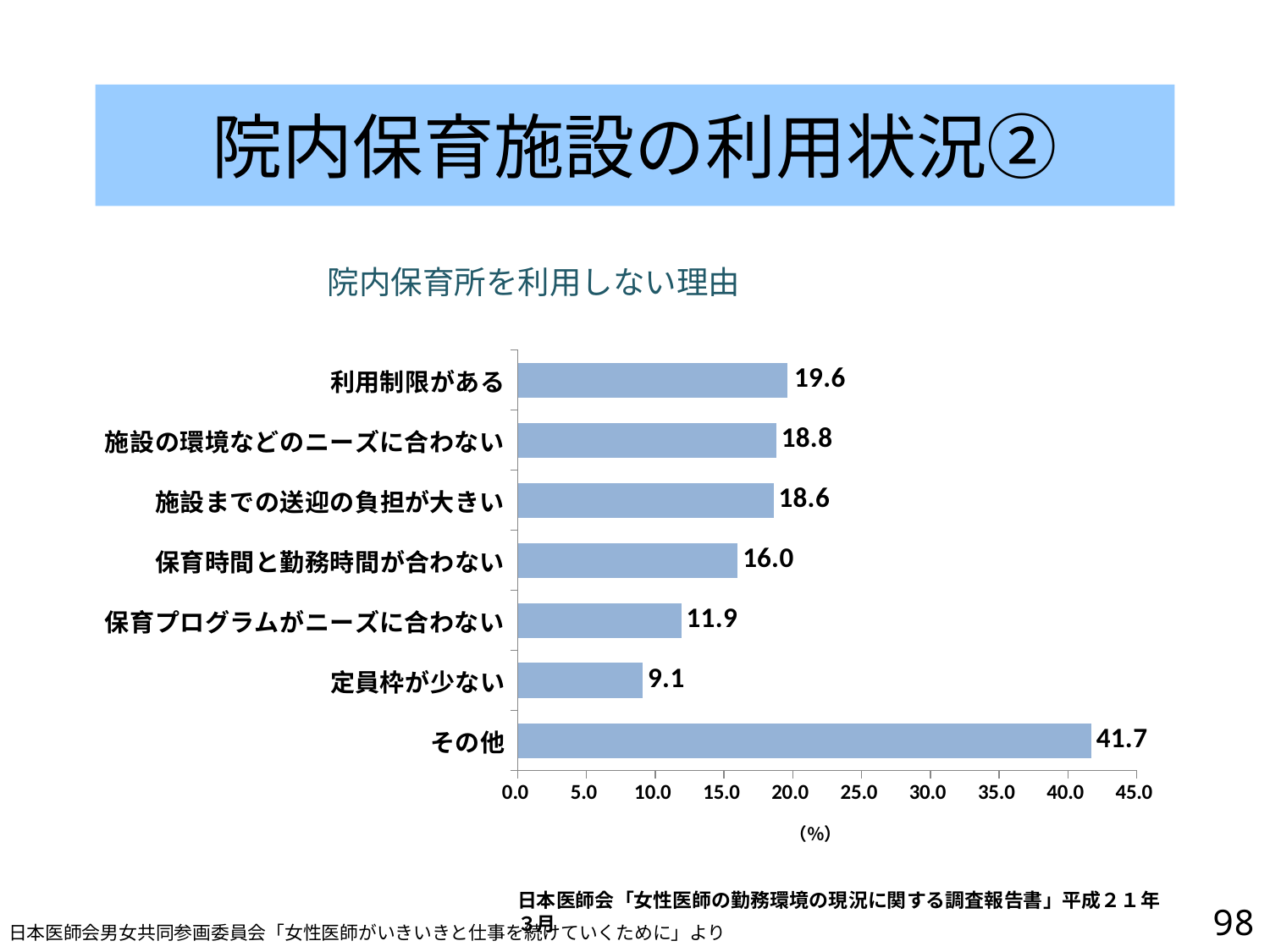

# 院内保育施設の利用状況②
院内保育所を利用しない理由

### Chart

| Category |  |
|---|---|
| その他 | 41.7 |
| 定員枠が少ない | 9.1 |
| 保育プログラムがニーズに合わない | 11.9 |
| 保育時間と勤務時間が合わない | 16.0 |
| 施設までの送迎の負担が大きい | 18.6 |
| 施設の環境などのニーズに合わない | 18.8 |
| 利用制限がある | 19.6 |
日本医師会「女性医師の勤務環境の現況に関する調査報告書」平成２１年３月
98
日本医師会男女共同参画委員会「女性医師がいきいきと仕事を続けていくために」より